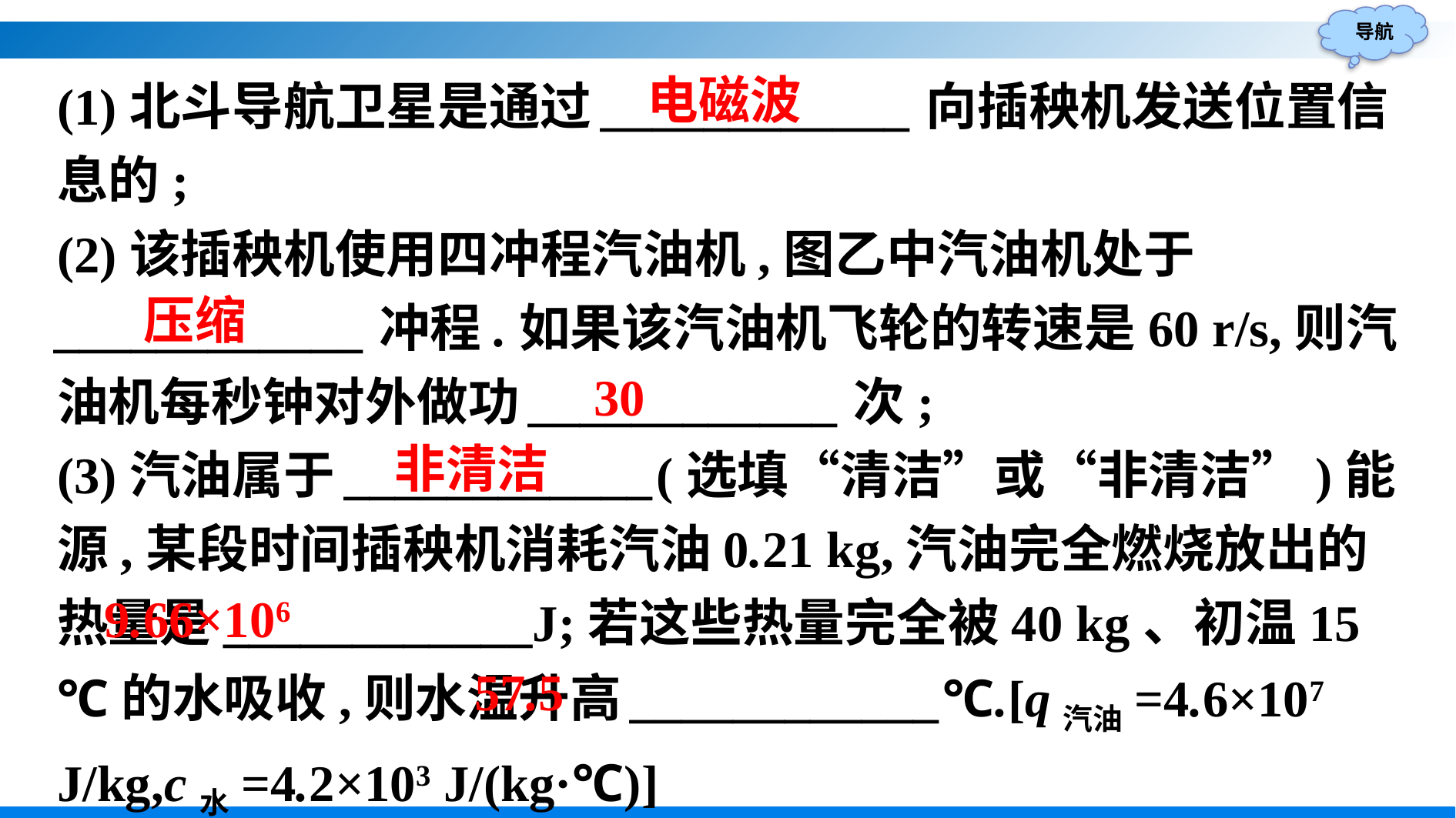

(1)北斗导航卫星是通过____________向插秧机发送位置信息的;
(2)该插秧机使用四冲程汽油机,图乙中汽油机处于____________冲程.如果该汽油机飞轮的转速是60 r/s,则汽油机每秒钟对外做功____________次;
(3)汽油属于____________(选填“清洁”或“非清洁”)能源,某段时间插秧机消耗汽油0.21 kg,汽油完全燃烧放出的热量是____________J;若这些热量完全被40 kg、初温15 ℃的水吸收,则水温升高____________℃.[q汽油=4.6×107 J/kg,c水=4.2×103 J/(kg·℃)]
电磁波
压缩
30
非清洁
9.66×106
57.5